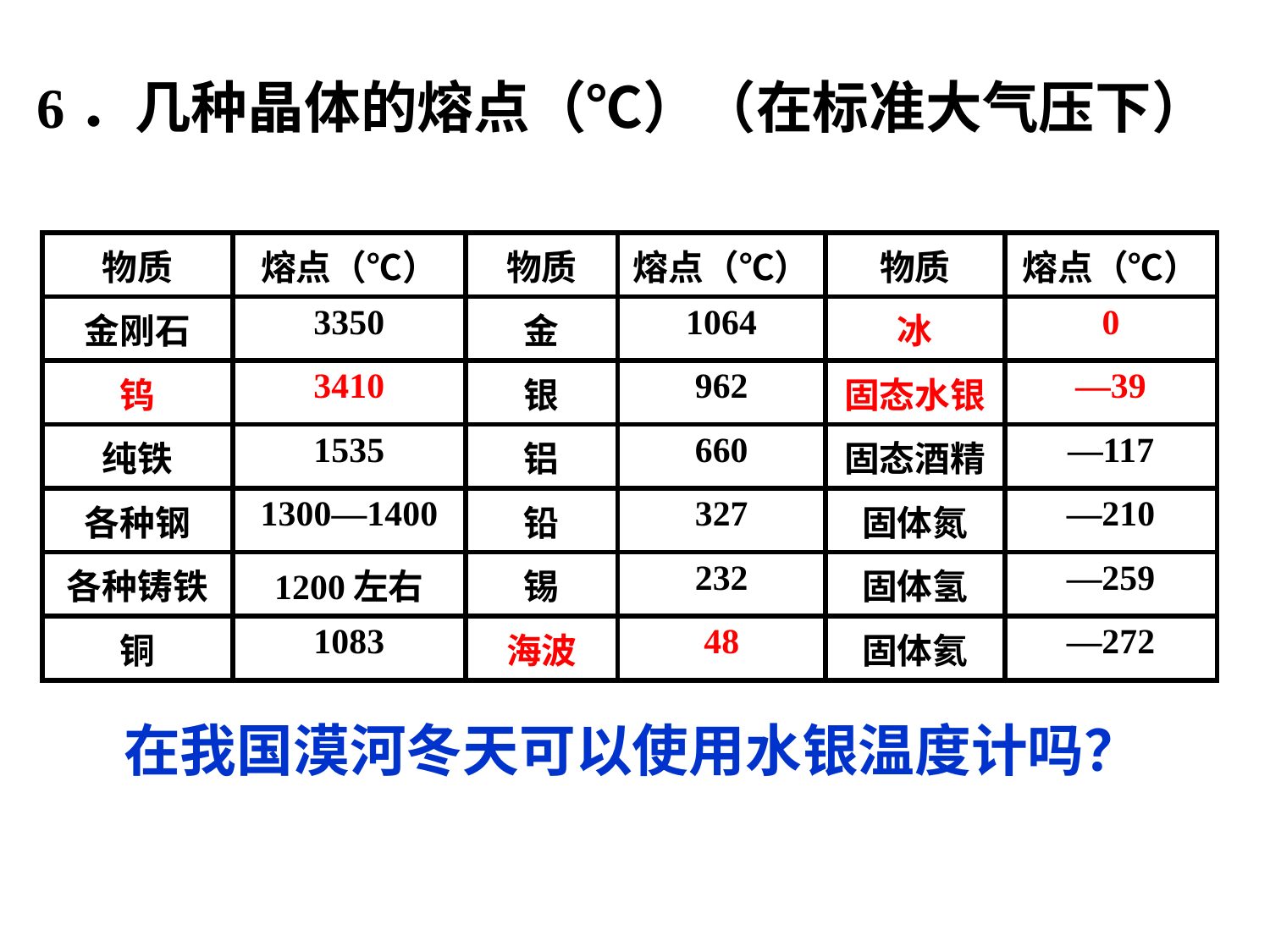

# 6．几种晶体的熔点（℃）（在标准大气压下）
| 物质 | 熔点（℃） | 物质 | 熔点（℃） | 物质 | 熔点（℃） |
| --- | --- | --- | --- | --- | --- |
| 金刚石 | 3350 | 金 | 1064 | 冰 | 0 |
| 钨 | 3410 | 银 | 962 | 固态水银 | —39 |
| 纯铁 | 1535 | 铝 | 660 | 固态酒精 | —117 |
| 各种钢 | 1300—1400 | 铅 | 327 | 固体氮 | —210 |
| 各种铸铁 | 1200左右 | 锡 | 232 | 固体氢 | —259 |
| 铜 | 1083 | 海波 | 48 | 固体氦 | —272 |
在我国漠河冬天可以使用水银温度计吗？